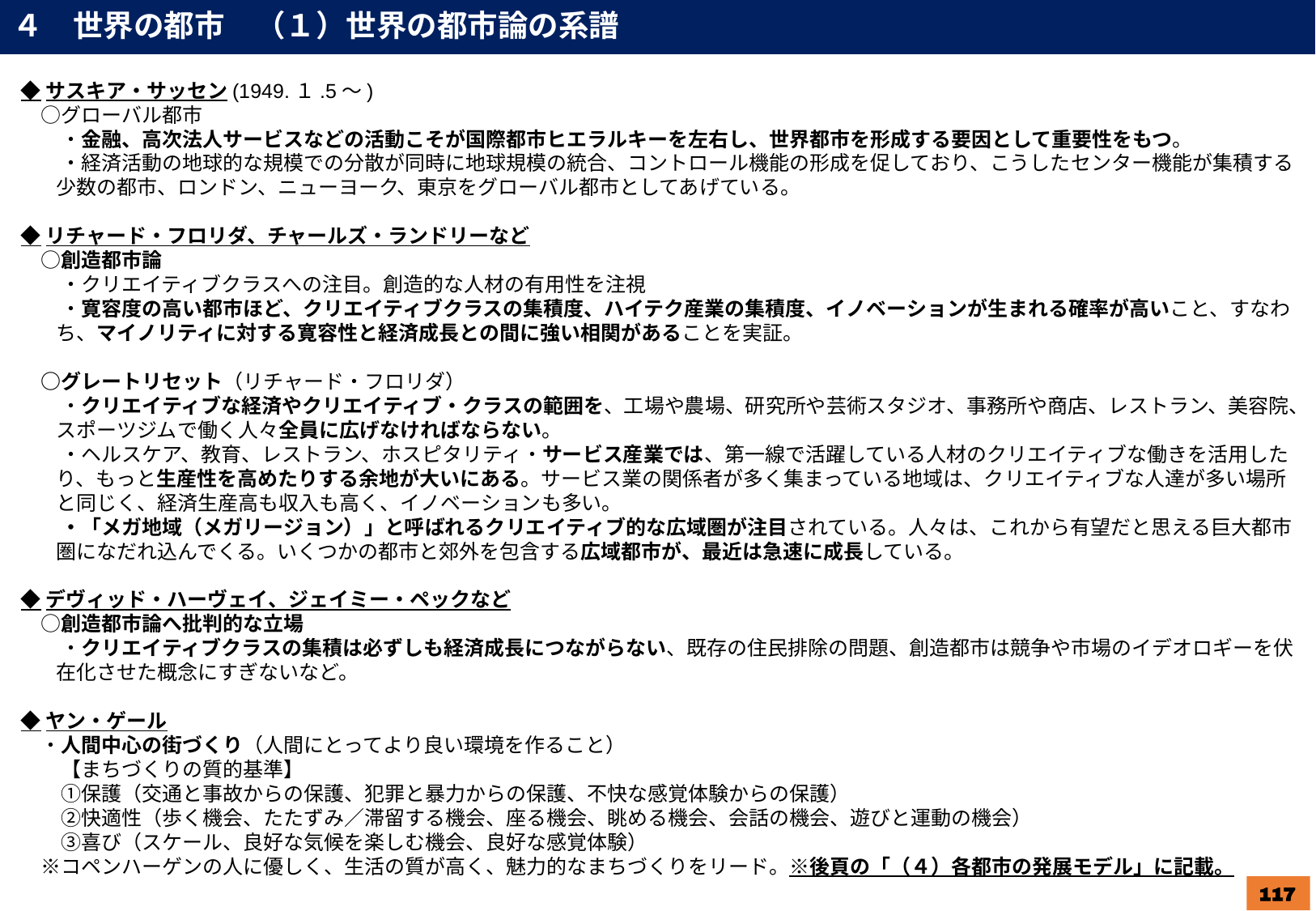

４　世界の都市　（１）世界の都市論の系譜
◆サスキア・サッセン(1949.１.5～)
　○グローバル都市
　　・金融、高次法人サービスなどの活動こそが国際都市ヒエラルキーを左右し、世界都市を形成する要因として重要性をもつ。
　　・経済活動の地球的な規模での分散が同時に地球規模の統合、コントロール機能の形成を促しており、こうしたセンター機能が集積する少数の都市、ロンドン、ニューヨーク、東京をグローバル都市としてあげている。

◆リチャード・フロリダ、チャールズ・ランドリーなど
　○創造都市論
　　・クリエイティブクラスへの注目。創造的な人材の有用性を注視
　　・寛容度の高い都市ほど、クリエイティブクラスの集積度、ハイテク産業の集積度、イノベーションが生まれる確率が高いこと、すなわち、マイノリティに対する寛容性と経済成長との間に強い相関があることを実証。

　○グレートリセット（リチャード・フロリダ）
　　・クリエイティブな経済やクリエイティブ・クラスの範囲を、工場や農場、研究所や芸術スタジオ、事務所や商店、レストラン、美容院、スポーツジムで働く人々全員に広げなければならない。
　　・ヘルスケア、教育、レストラン、ホスピタリティ・サービス産業では、第一線で活躍している人材のクリエイティブな働きを活用したり、もっと生産性を高めたりする余地が大いにある。サービス業の関係者が多く集まっている地域は、クリエイティブな人達が多い場所と同じく、経済生産高も収入も高く、イノベーションも多い。
　　・「メガ地域（メガリージョン）」と呼ばれるクリエイティブ的な広域圏が注目されている。人々は、これから有望だと思える巨大都市圏になだれ込んでくる。いくつかの都市と郊外を包含する広域都市が、最近は急速に成長している。

◆デヴィッド・ハーヴェイ、ジェイミー・ペックなど
　○創造都市論へ批判的な立場
　　・クリエイティブクラスの集積は必ずしも経済成長につながらない、既存の住民排除の問題、創造都市は競争や市場のイデオロギーを伏在化させた概念にすぎないなど。

◆ヤン・ゲール
　・人間中心の街づくり（人間にとってより良い環境を作ること）
　　【まちづくりの質的基準】
　　①保護（交通と事故からの保護、犯罪と暴力からの保護、不快な感覚体験からの保護）
　　②快適性（歩く機会、たたずみ／滞留する機会、座る機会、眺める機会、会話の機会、遊びと運動の機会）
　　③喜び（スケール、良好な気候を楽しむ機会、良好な感覚体験）
　※コペンハーゲンの人に優しく、生活の質が高く、魅力的なまちづくりをリード。※後頁の「（４）各都市の発展モデル」に記載。

117